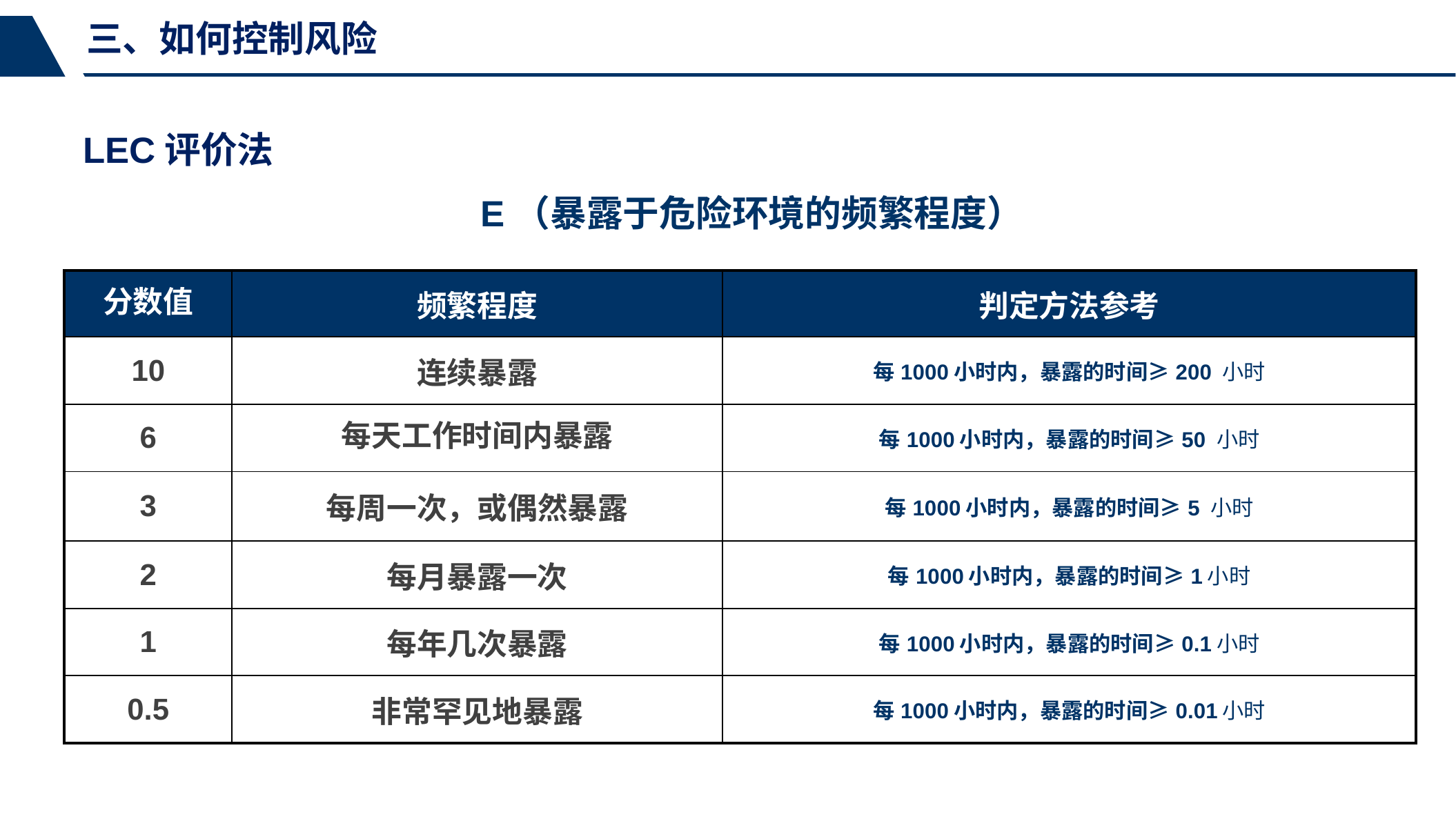

三、如何控制风险

LEC评价法
 E（暴露于危险环境的频繁程度）
| 分数值 | 频繁程度 | 判定方法参考 |
| --- | --- | --- |
| 10 | 连续暴露 | 每1000小时内，暴露的时间≥200 小时 |
| 6 | 每天工作时间内暴露 | 每1000小时内，暴露的时间≥50 小时 |
| 3 | 每周一次，或偶然暴露 | 每1000小时内，暴露的时间≥5 小时 |
| 2 | 每月暴露一次 | 每1000小时内，暴露的时间≥1小时 |
| 1 | 每年几次暴露 | 每1000小时内，暴露的时间≥0.1小时 |
| 0.5 | 非常罕见地暴露 | 每1000小时内，暴露的时间≥0.01小时 |